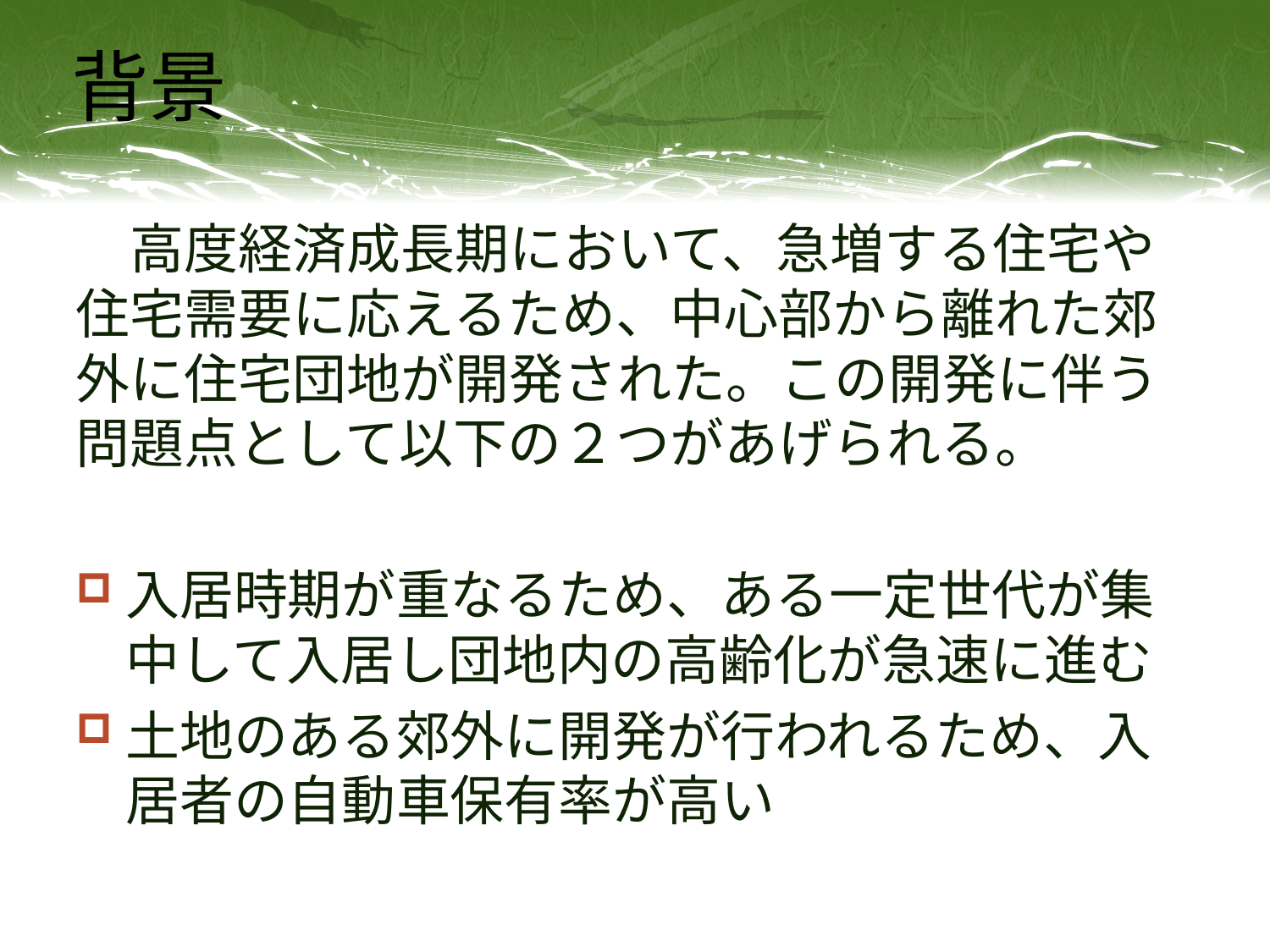

# 背景
　高度経済成長期において、急増する住宅や住宅需要に応えるため、中心部から離れた郊外に住宅団地が開発された。この開発に伴う問題点として以下の２つがあげられる。

入居時期が重なるため、ある一定世代が集中して入居し団地内の高齢化が急速に進む
土地のある郊外に開発が行われるため、入居者の自動車保有率が高い